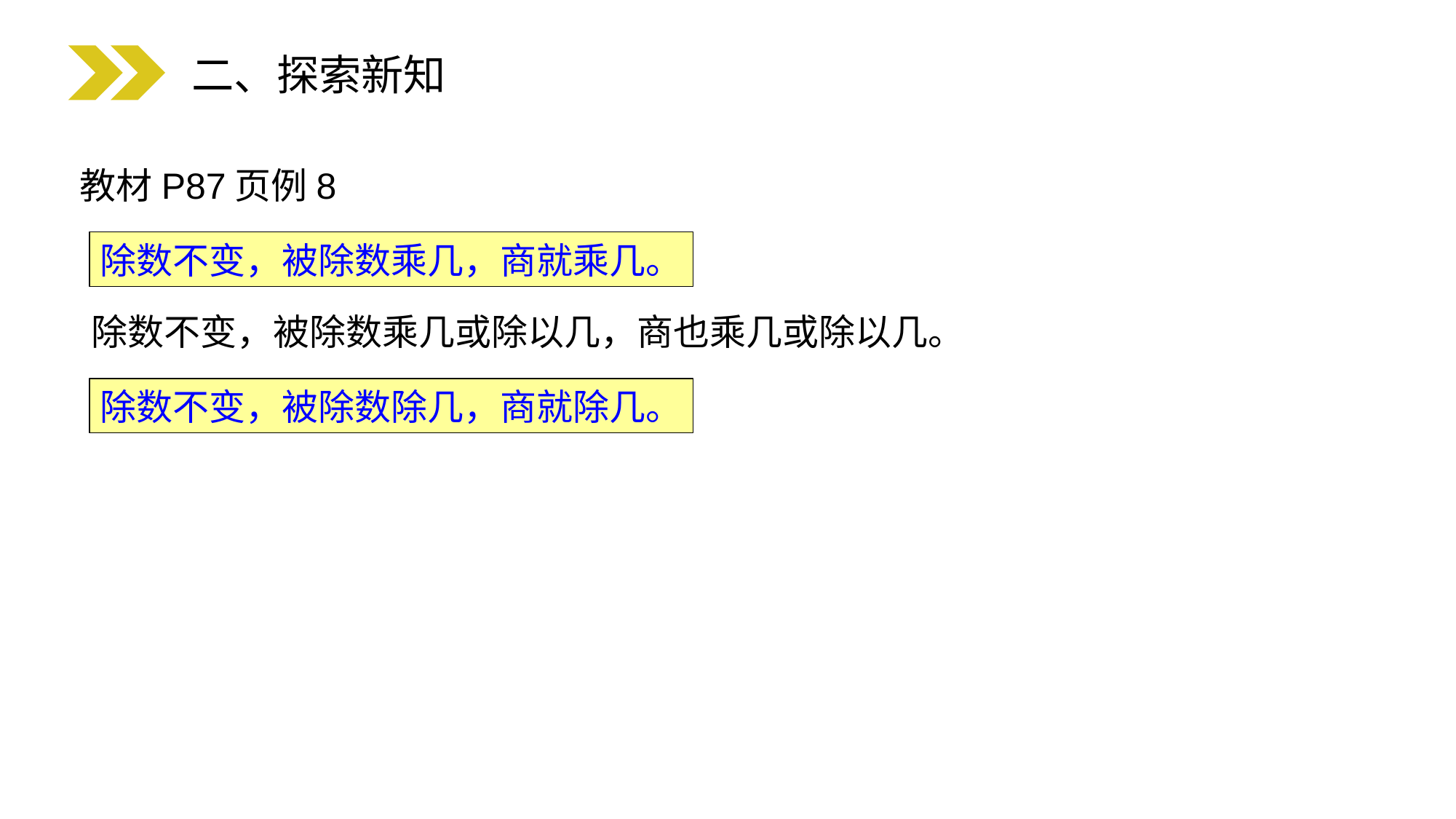

二、探索新知
教材P87页例8
除数不变，被除数乘几，商就乘几。
 除数不变，被除数乘几或除以几，商也乘几或除以几。
除数不变，被除数除几，商就除几。